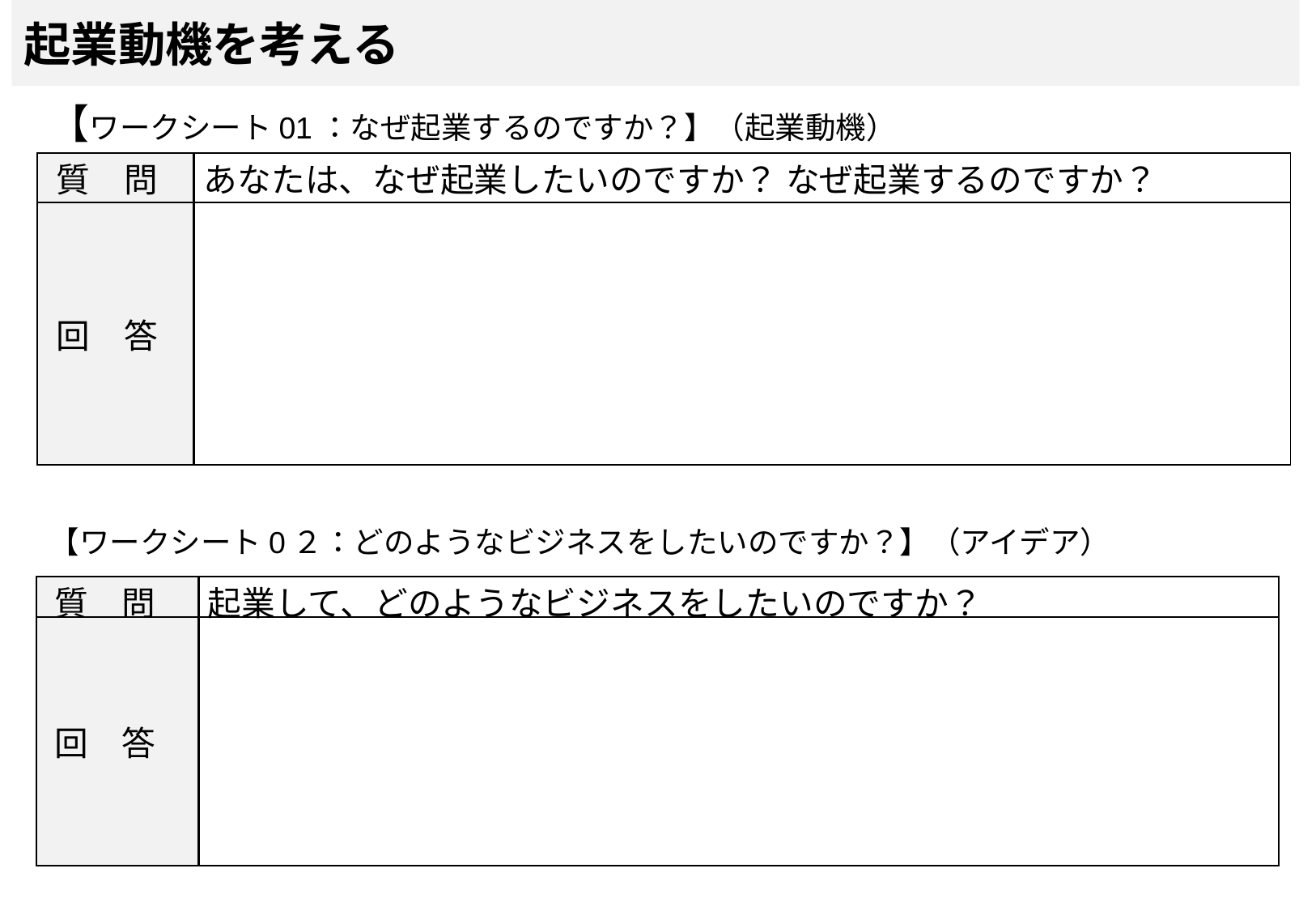

# 起業動機を考える
【ワークシート01：なぜ起業するのですか？】（起業動機）
| 質　問 | あなたは、なぜ起業したいのですか？ なぜ起業するのですか？ |
| --- | --- |
| 回　答 |  |
【ワークシート0２：どのようなビジネスをしたいのですか？】（アイデア）
| 質　問 | 起業して、どのようなビジネスをしたいのですか？ |
| --- | --- |
| 回　答 |  |